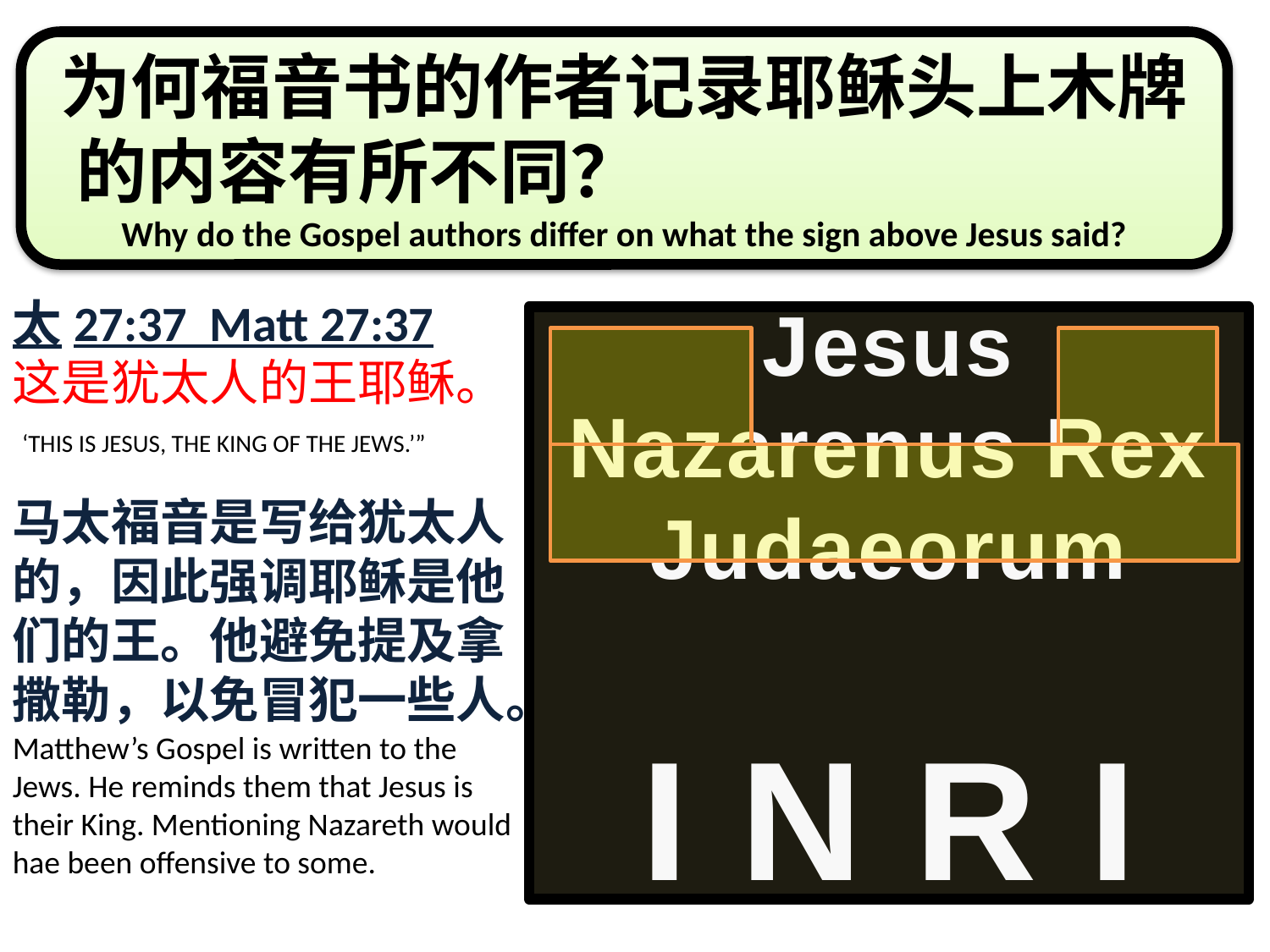

为何福音书的作者记录耶稣头上木牌的内容有所不同？
Why do the Gospel authors differ on what the sign above Jesus said?
太27:37  Matt 27:37
这是犹太人的王耶稣。
 ‘THIS IS JESUS, THE KING OF THE JEWS.’”

马太福音是写给犹太人的，因此强调耶稣是他们的王。他避免提及拿撒勒，以免冒犯一些人。
Matthew’s Gospel is written to the Jews. He reminds them that Jesus is their King. Mentioning Nazareth would hae been offensive to some.
Jesus Nazarenus Rex Judaeorum

I N R I